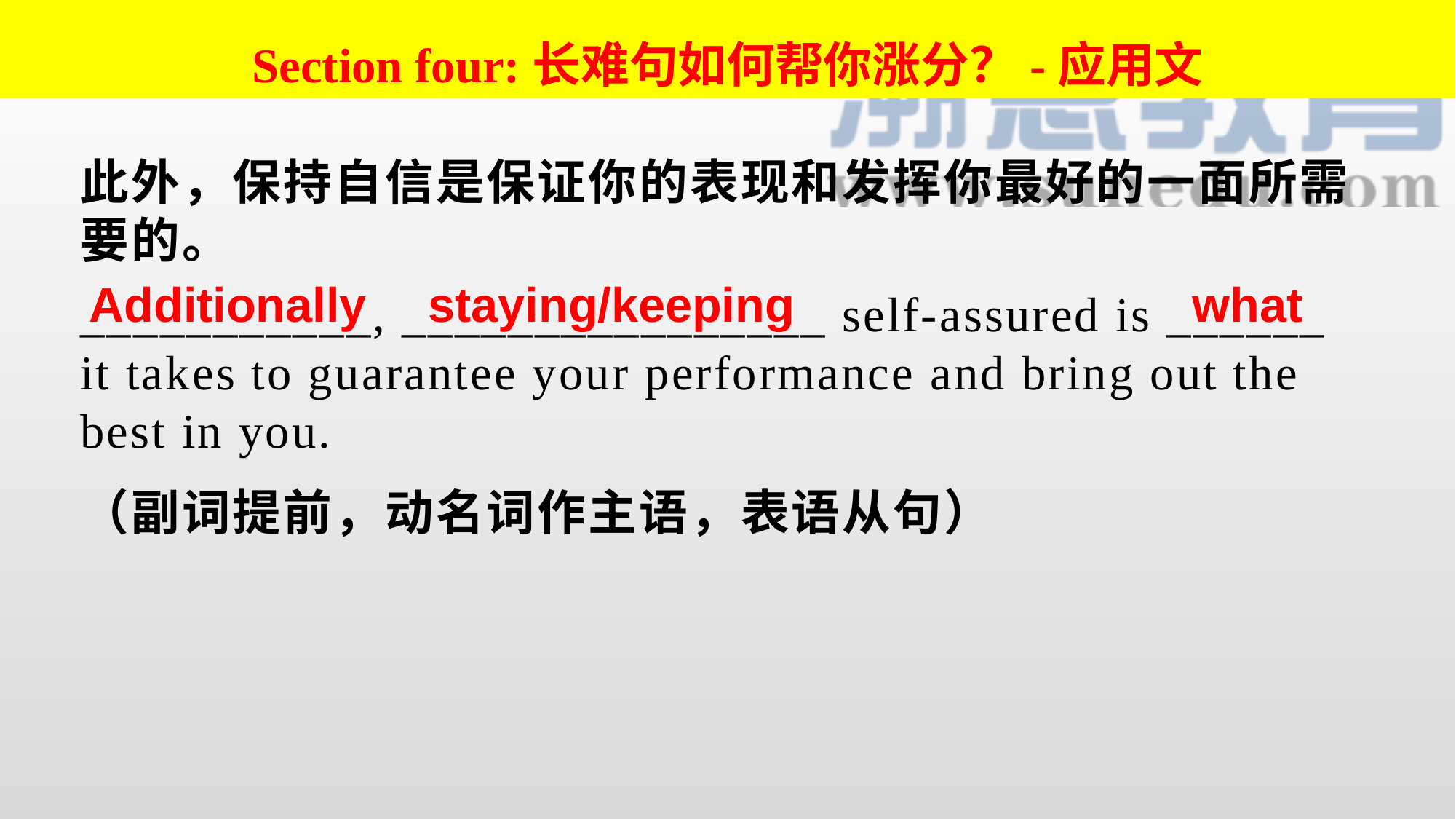

Section four:长难句如何帮你涨分？-应用文
此外，保持自信是保证你的表现和发挥你最好的一面所需要的。
___________, ________________ self-assured is ______ it takes to guarantee your performance and bring out the best in you.

Additionally
staying/keeping
what
（副词提前，动名词作主语，表语从句）